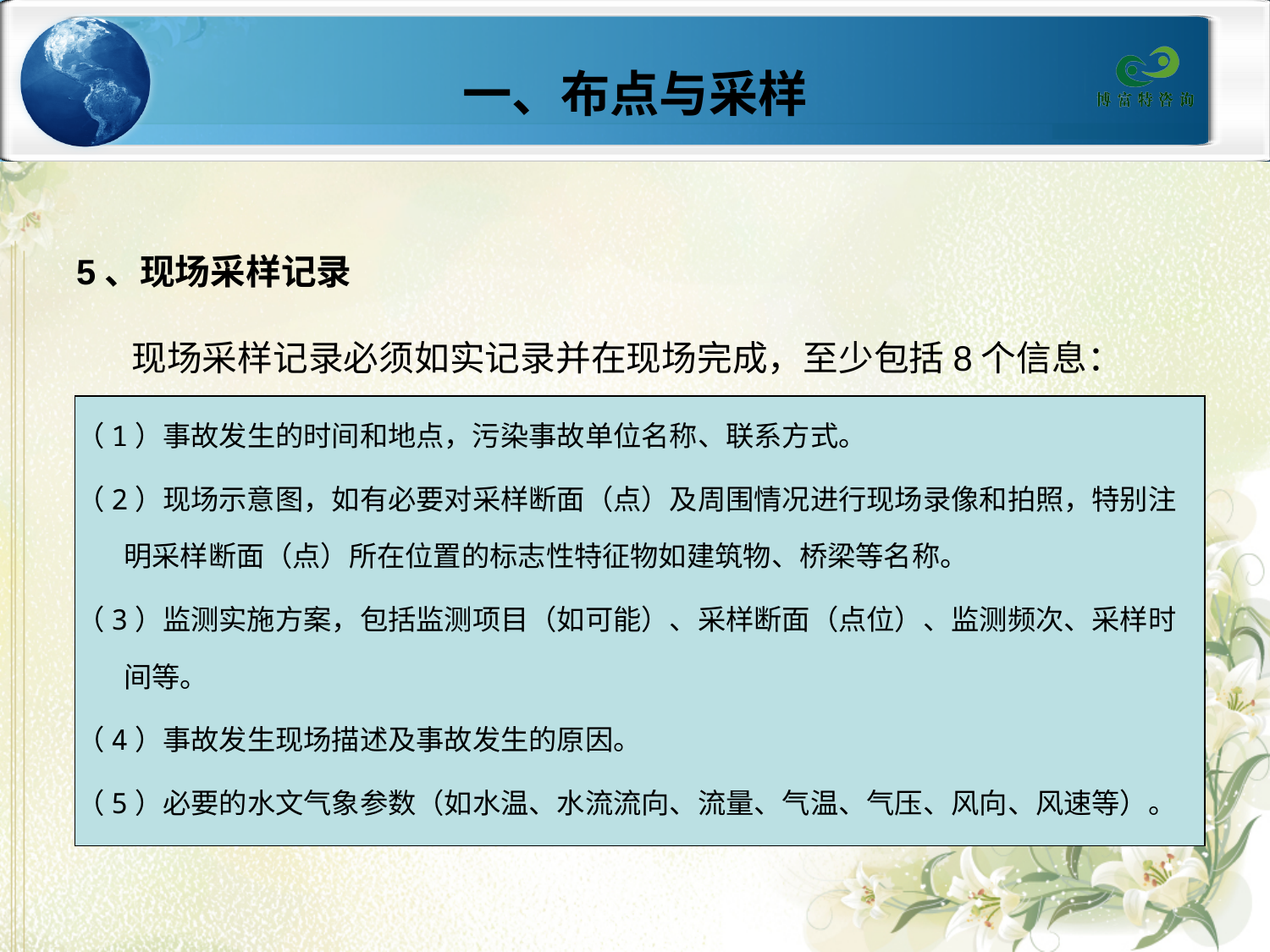

# 一、布点与采样
5、现场采样记录
      现场采样记录必须如实记录并在现场完成，至少包括8个信息：
（1）事故发生的时间和地点，污染事故单位名称、联系方式。
（2）现场示意图，如有必要对采样断面（点）及周围情况进行现场录像和拍照，特别注明采样断面（点）所在位置的标志性特征物如建筑物、桥梁等名称。
（3）监测实施方案，包括监测项目（如可能）、采样断面（点位）、监测频次、采样时间等。
（4）事故发生现场描述及事故发生的原因。
（5）必要的水文气象参数（如水温、水流流向、流量、气温、气压、风向、风速等）。